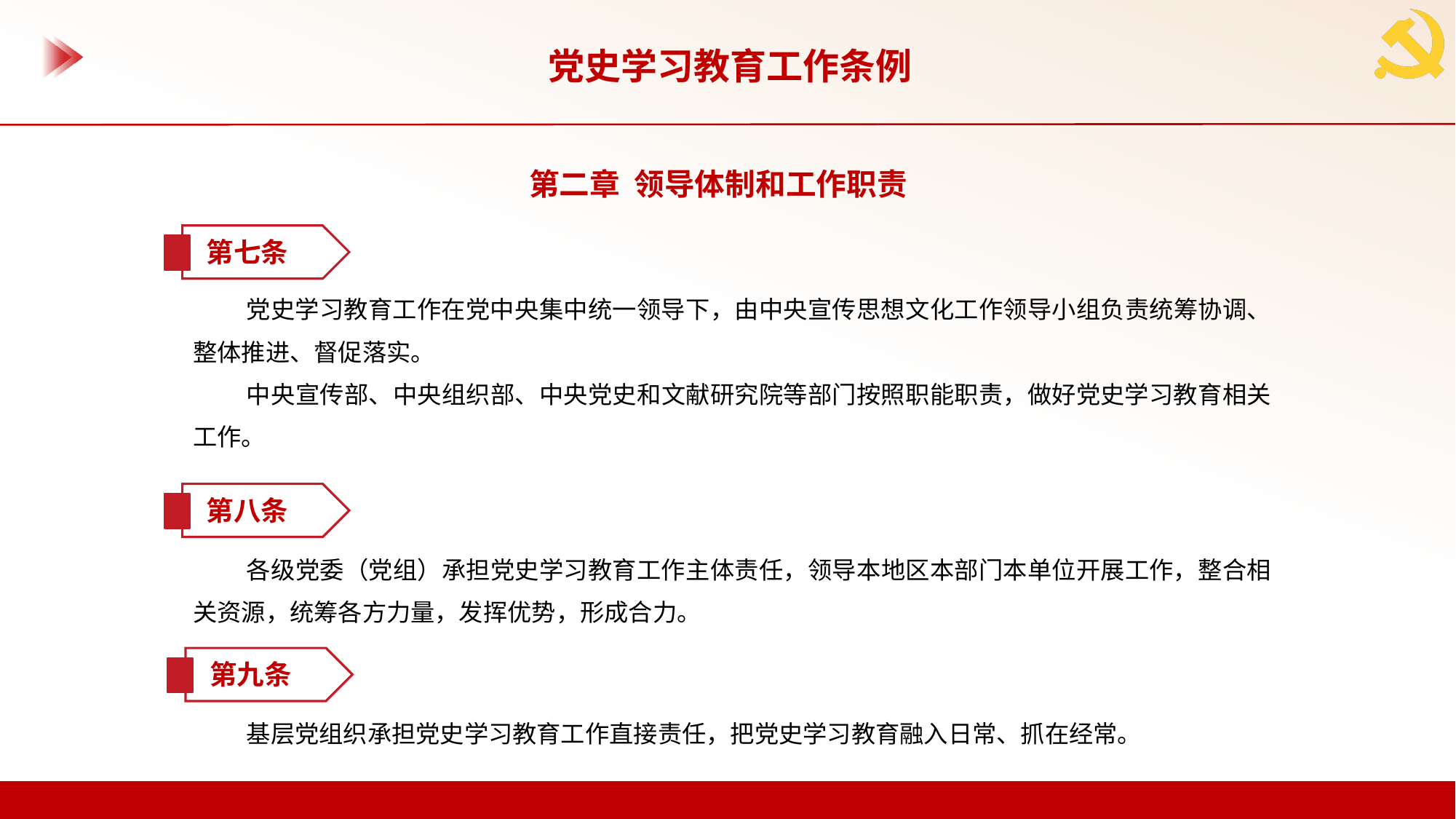

党史学习教育工作条例
第二章  领导体制和工作职责

第七条

党史学习教育工作在党中央集中统一领导下，由中央宣传思想文化工作领导小组负责统筹协调、整体推进、督促落实。
中央宣传部、中央组织部、中央党史和文献研究院等部门按照职能职责，做好党史学习教育相关工作。

第八条

各级党委（党组）承担党史学习教育工作主体责任，领导本地区本部门本单位开展工作，整合相关资源，统筹各方力量，发挥优势，形成合力。

第九条

基层党组织承担党史学习教育工作直接责任，把党史学习教育融入日常、抓在经常。